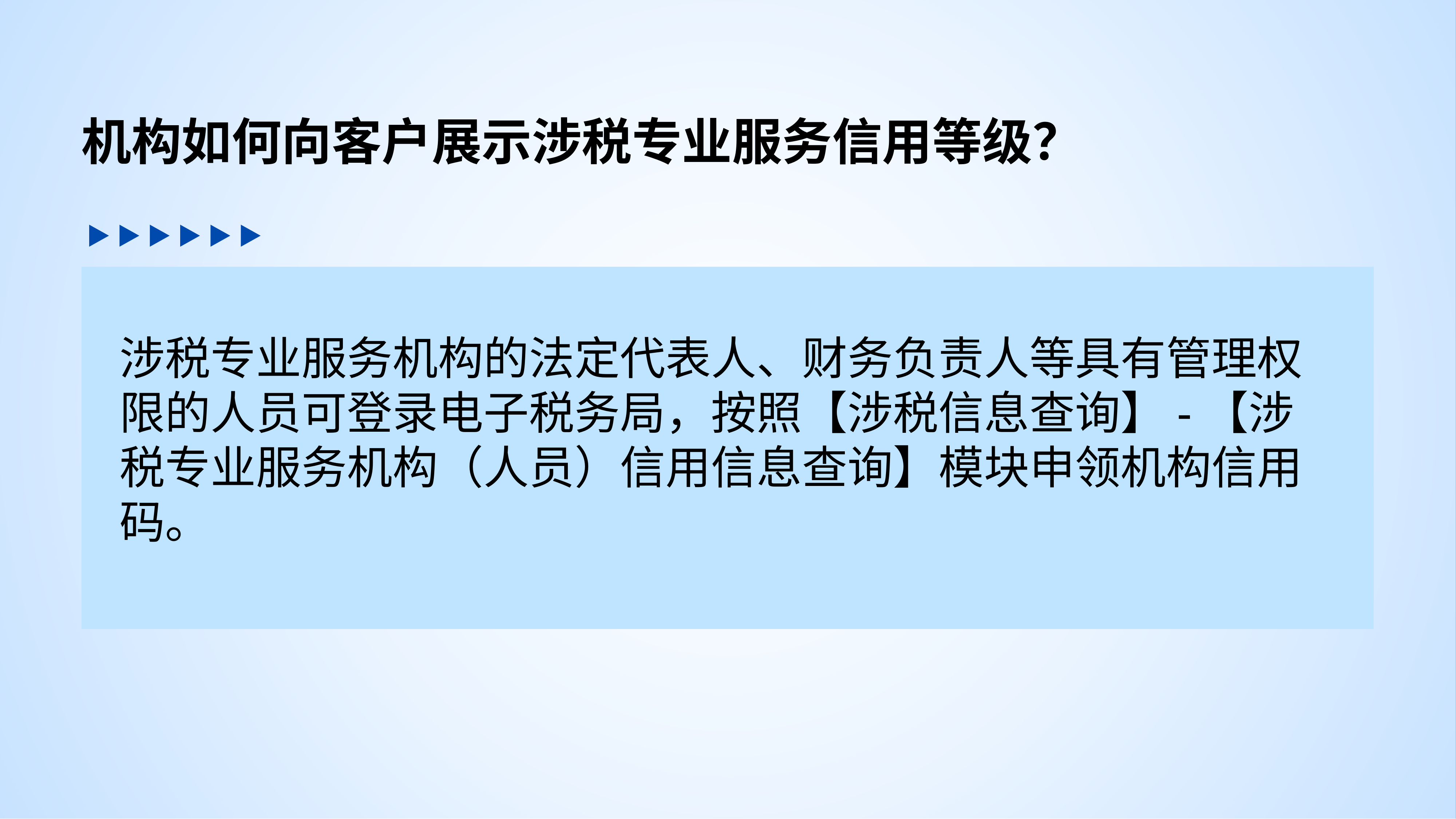

机构如何向客户展示涉税专业服务信用等级？

涉税专业服务机构的法定代表人、财务负责人等具有管理权限的人员可登录电子税务局，按照【涉税信息查询】-【涉税专业服务机构（人员）信用信息查询】模块申领机构信用码。